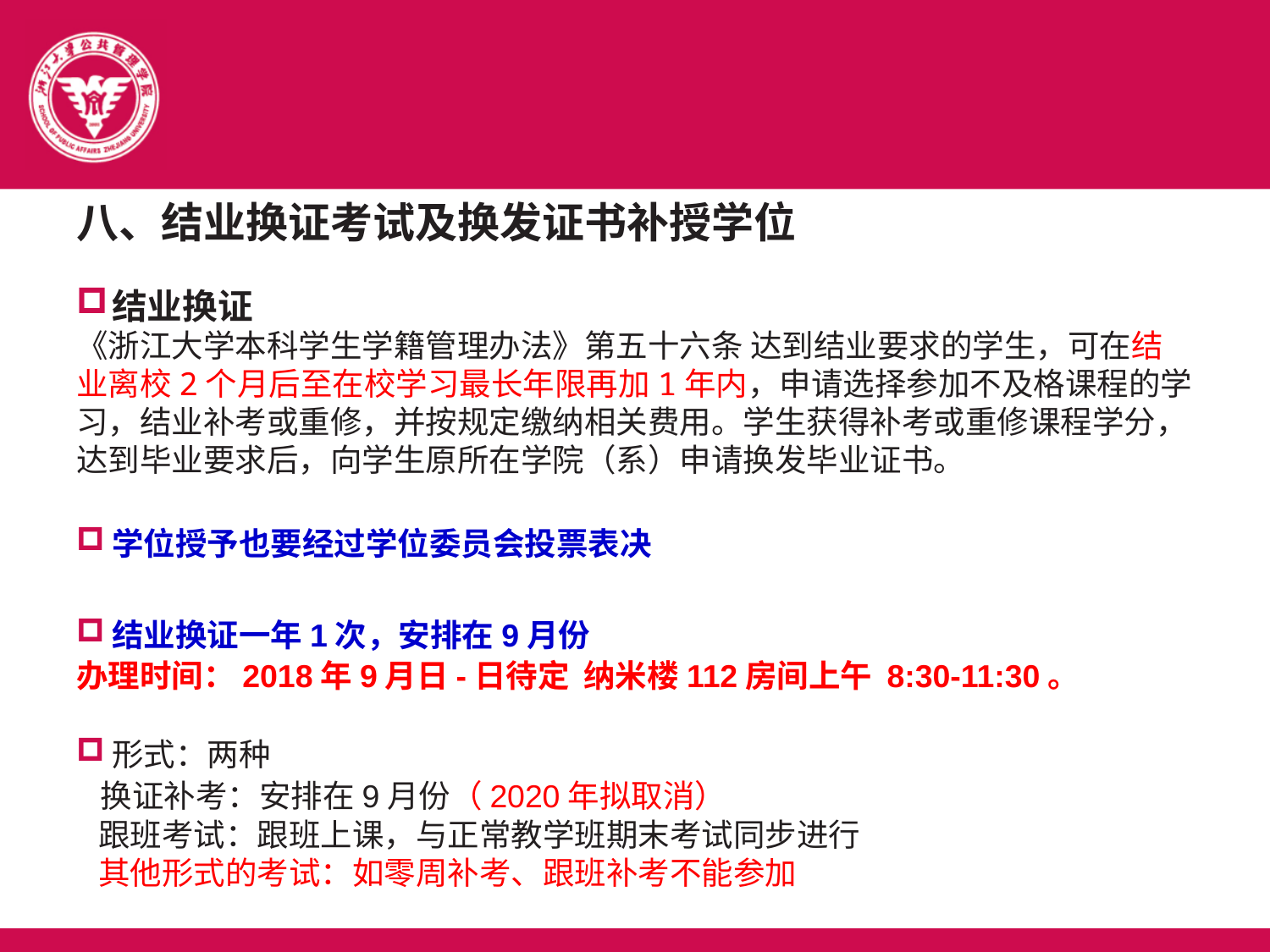

八、结业换证考试及换发证书补授学位

结业换证
《浙江大学本科学生学籍管理办法》第五十六条 达到结业要求的学生，可在结业离校2个月后至在校学习最长年限再加1年内，申请选择参加不及格课程的学习，结业补考或重修，并按规定缴纳相关费用。学生获得补考或重修课程学分，达到毕业要求后，向学生原所在学院（系）申请换发毕业证书。

学位授予也要经过学位委员会投票表决

结业换证一年1次，安排在9月份
办理时间：2018年9月日-日待定  纳米楼112房间上午 8:30-11:30。

形式：两种
  换证补考：安排在9月份（2020年拟取消）
  跟班考试：跟班上课，与正常教学班期末考试同步进行
  其他形式的考试：如零周补考、跟班补考不能参加